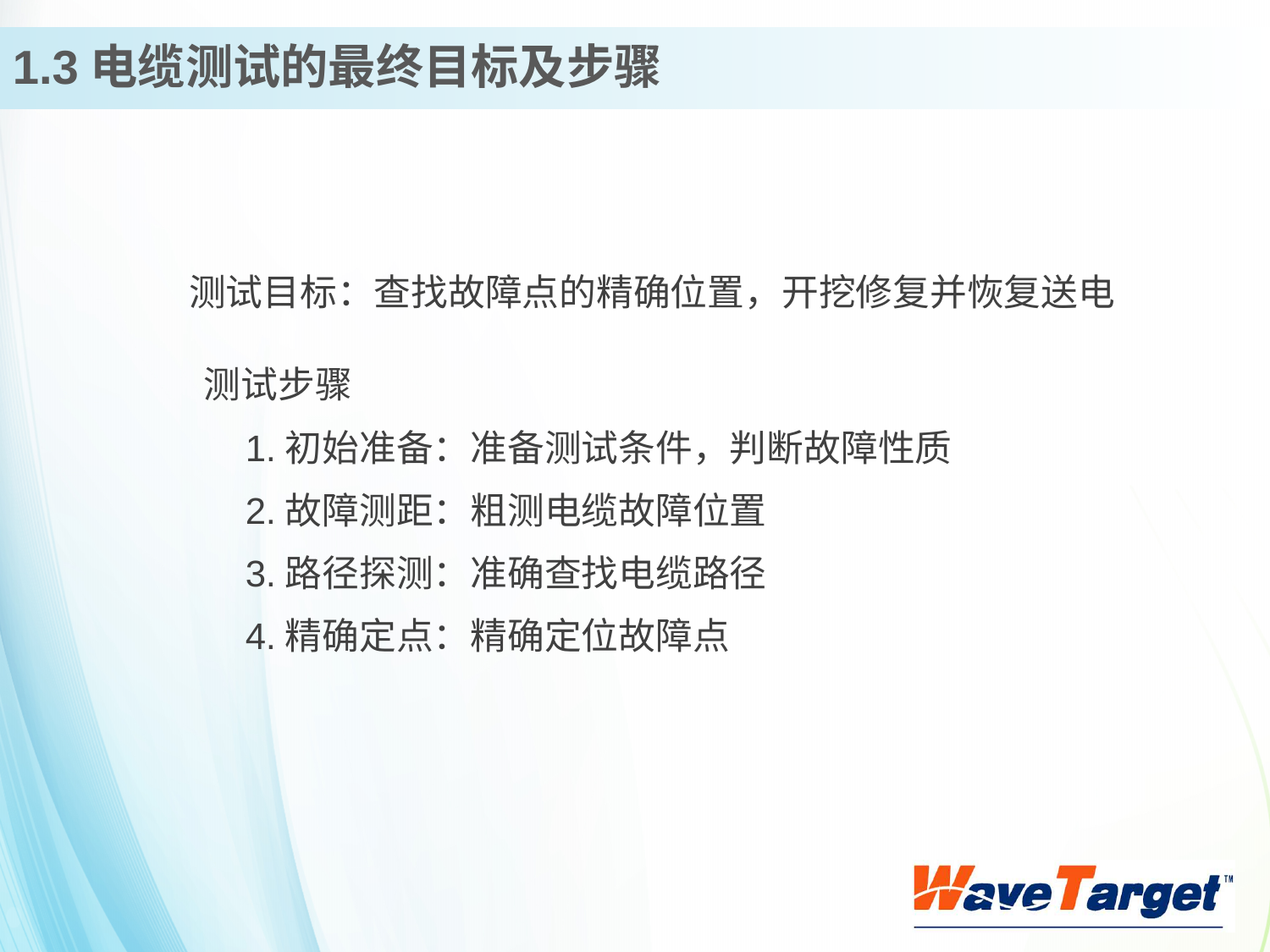

1.3电缆测试的最终目标及步骤
测试目标：查找故障点的精确位置，开挖修复并恢复送电
测试步骤
    1.初始准备：准备测试条件，判断故障性质
    2.故障测距：粗测电缆故障位置
    3.路径探测：准确查找电缆路径
    4.精确定点：精确定位故障点